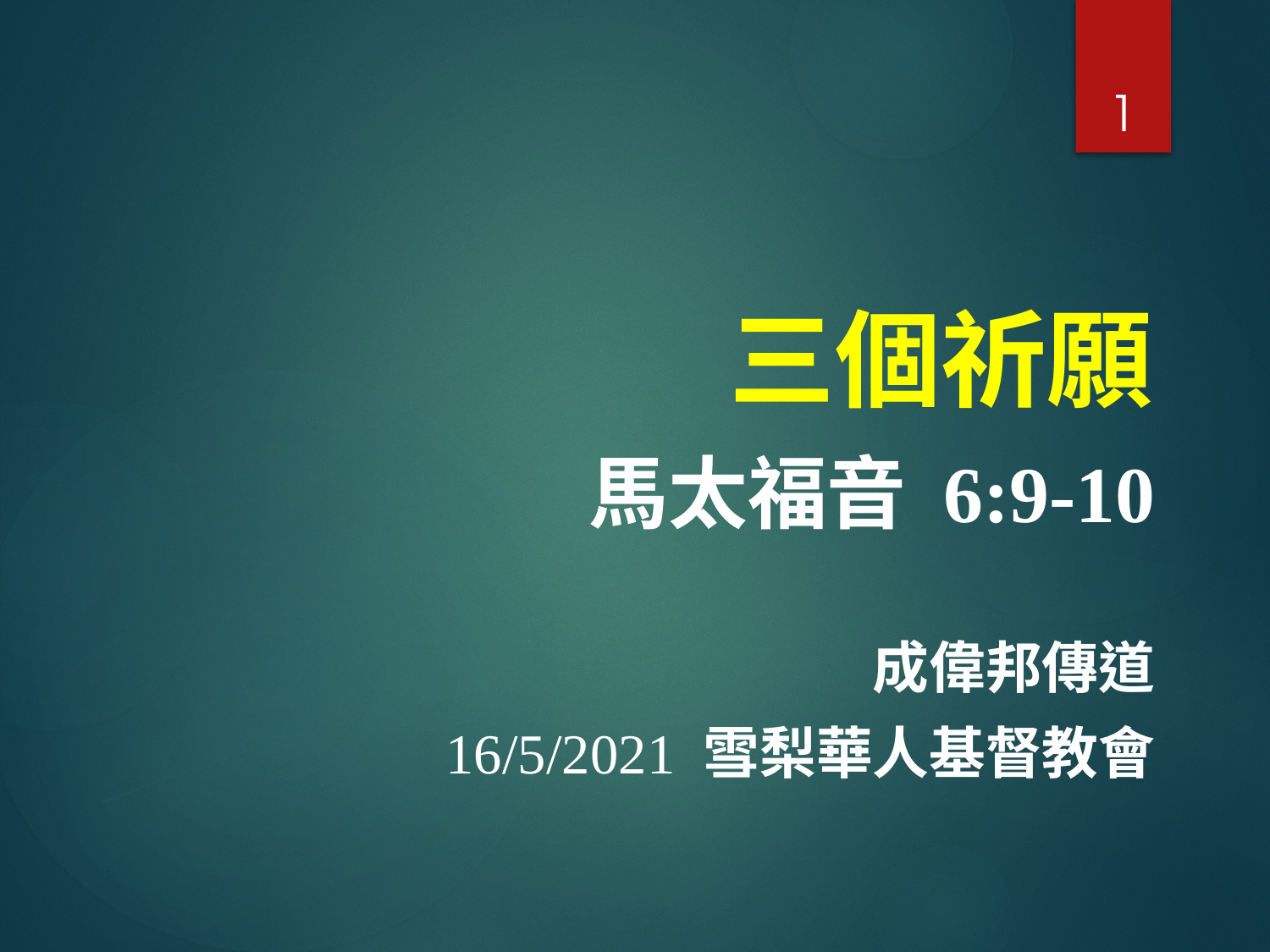

1
# 三個祈願
馬太福音 6:9-10

成偉邦傳道
16/5/2021 雪梨華人基督教會